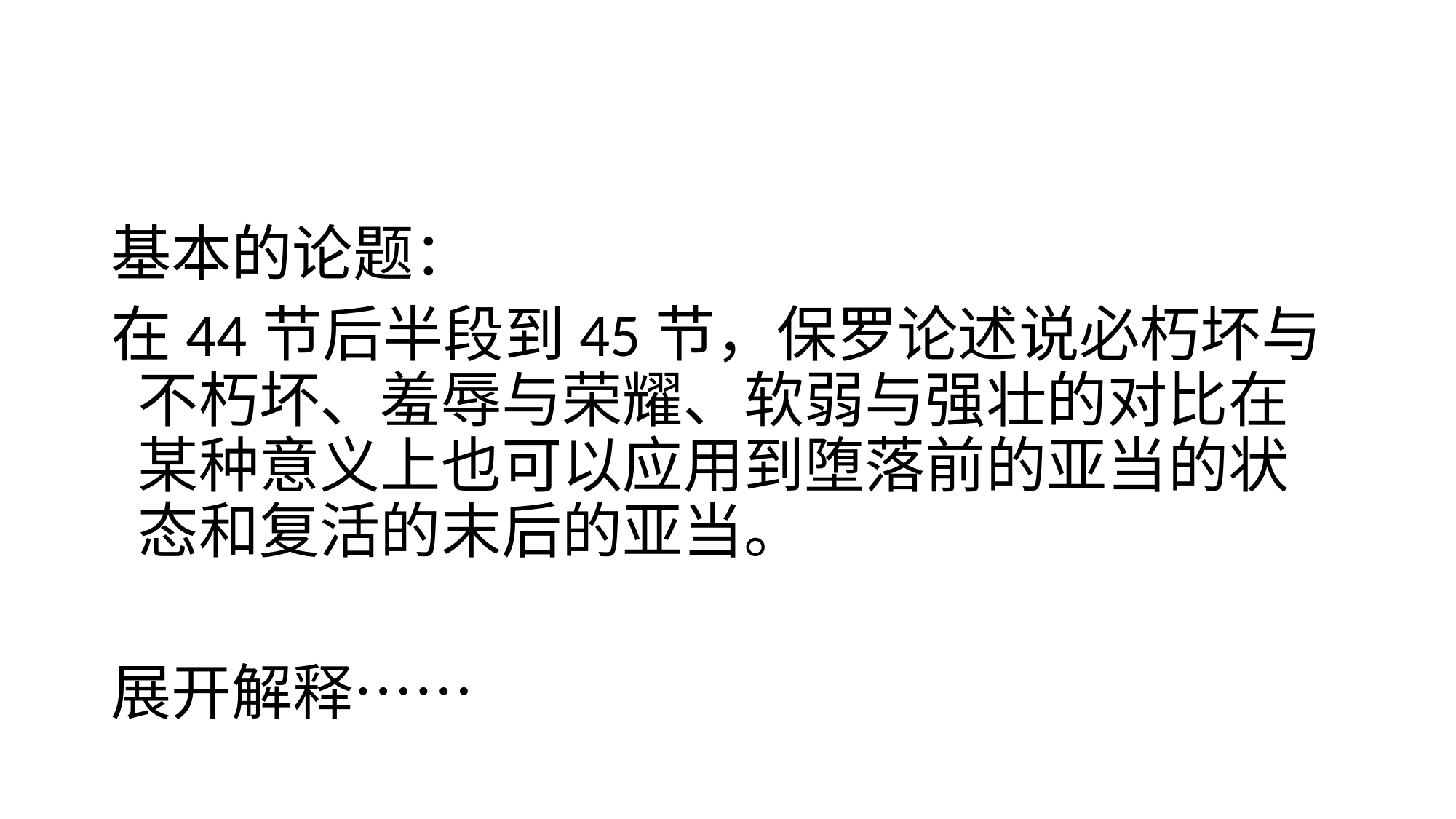

#
基本的论题：
在44节后半段到45节，保罗论述说必朽坏与不朽坏、羞辱与荣耀、软弱与强壮的对比在某种意义上也可以应用到堕落前的亚当的状态和复活的末后的亚当。

展开解释……